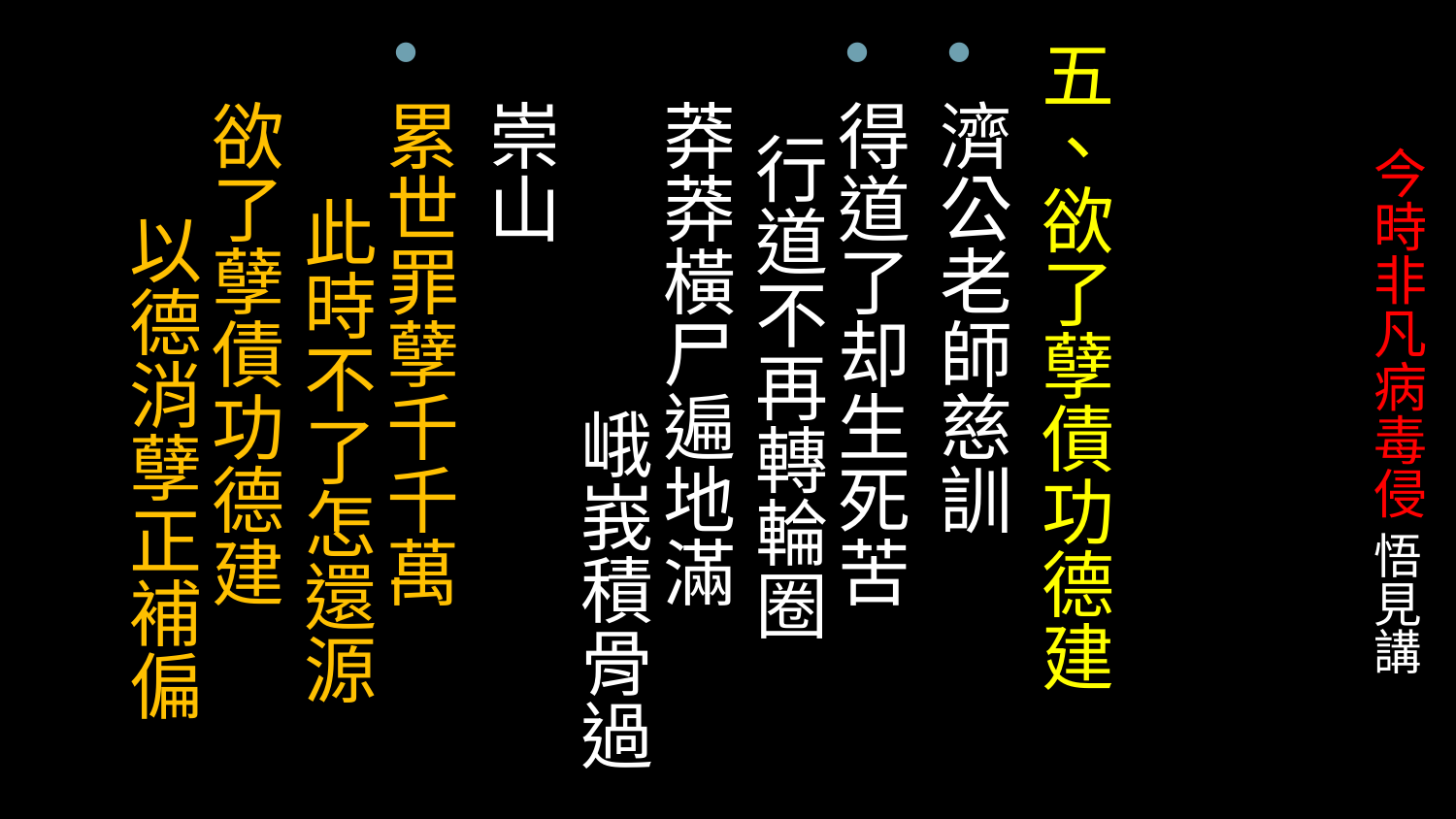

五、欲了孽債功德建
濟公老師慈訓
得道了却生死苦             行道不再轉輪圈 
莽莽橫尸遍地滿                              峨峩積骨過崇山
累世罪孽千千萬                 此時不了怎還源 
欲了孽債功德建                  以德消孽正補偏

# 今時非凡病毒侵 悟見講